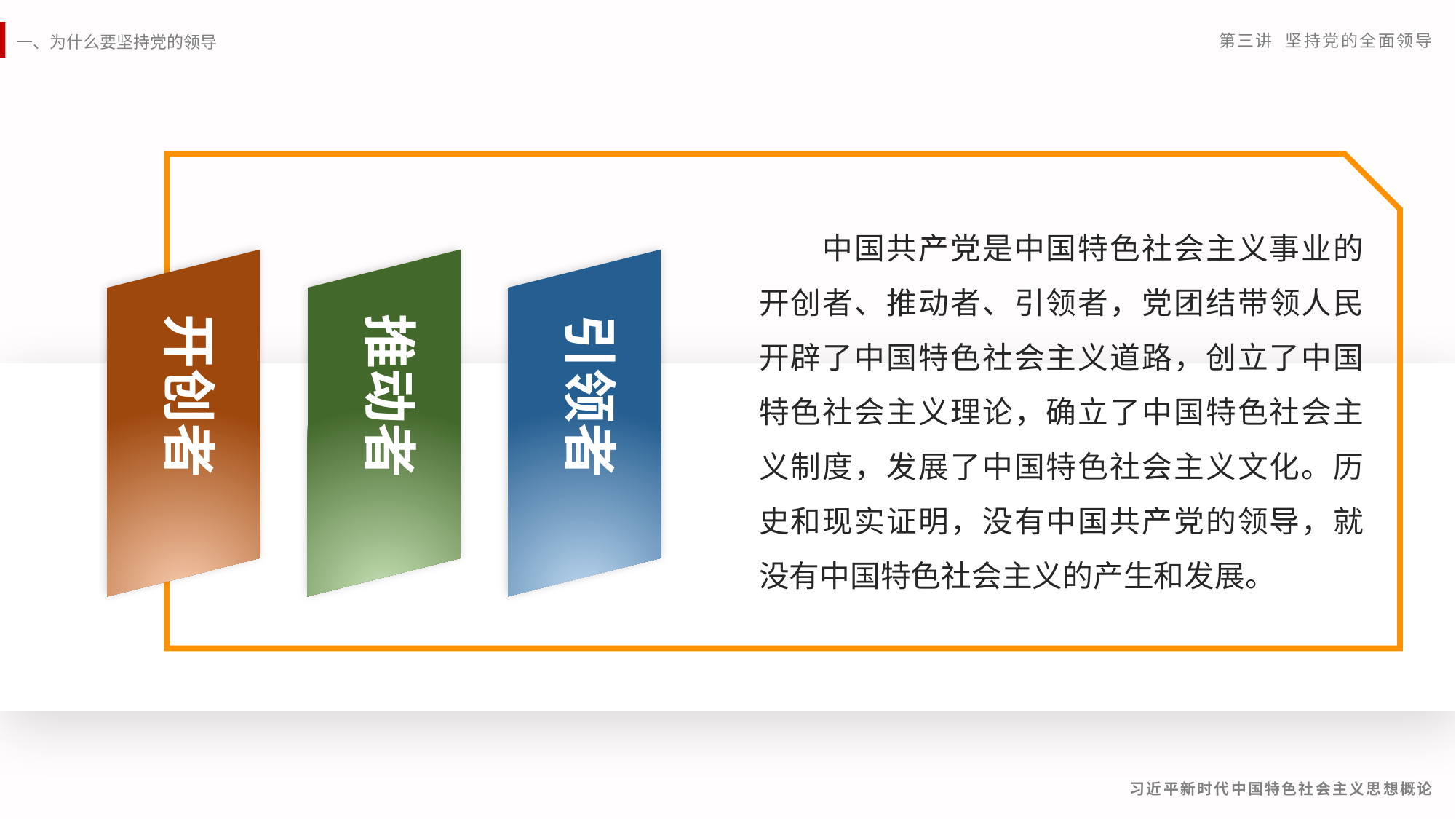

中国共产党是中国特色社会主义事业的开创者、推动者、引领者，党团结带领人民开辟了中国特色社会主义道路，创立了中国特色社会主义理论，确立了中国特色社会主义制度，发展了中国特色社会主义文化。历史和现实证明，没有中国共产党的领导，就没有中国特色社会主义的产生和发展。
开创者
推动者
引领者